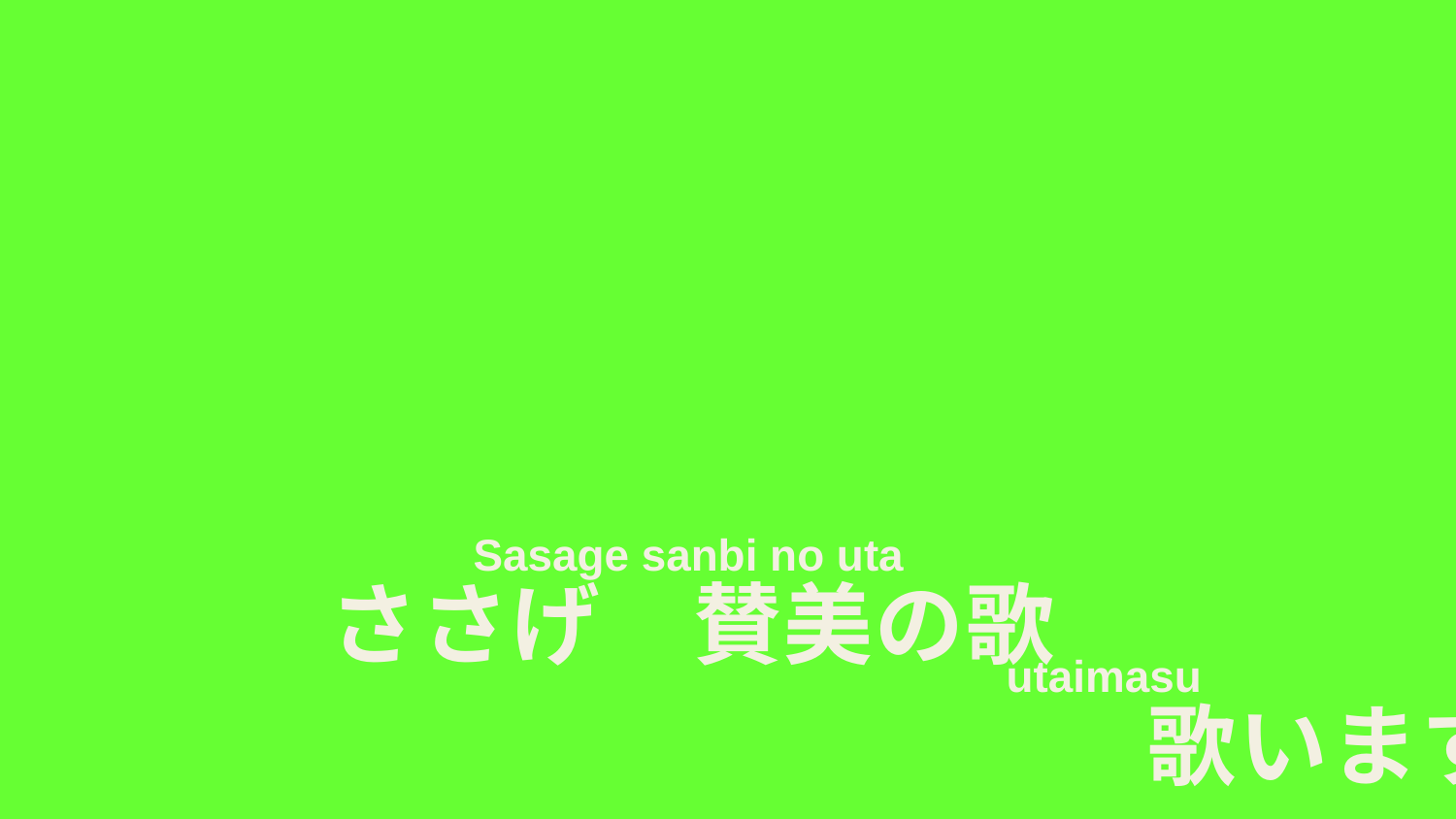

Sasage sanbi no uta

　　　　　　　　　　　　　　　utaimasu
ささげ　賛美の歌
　　　　　　　　　歌います